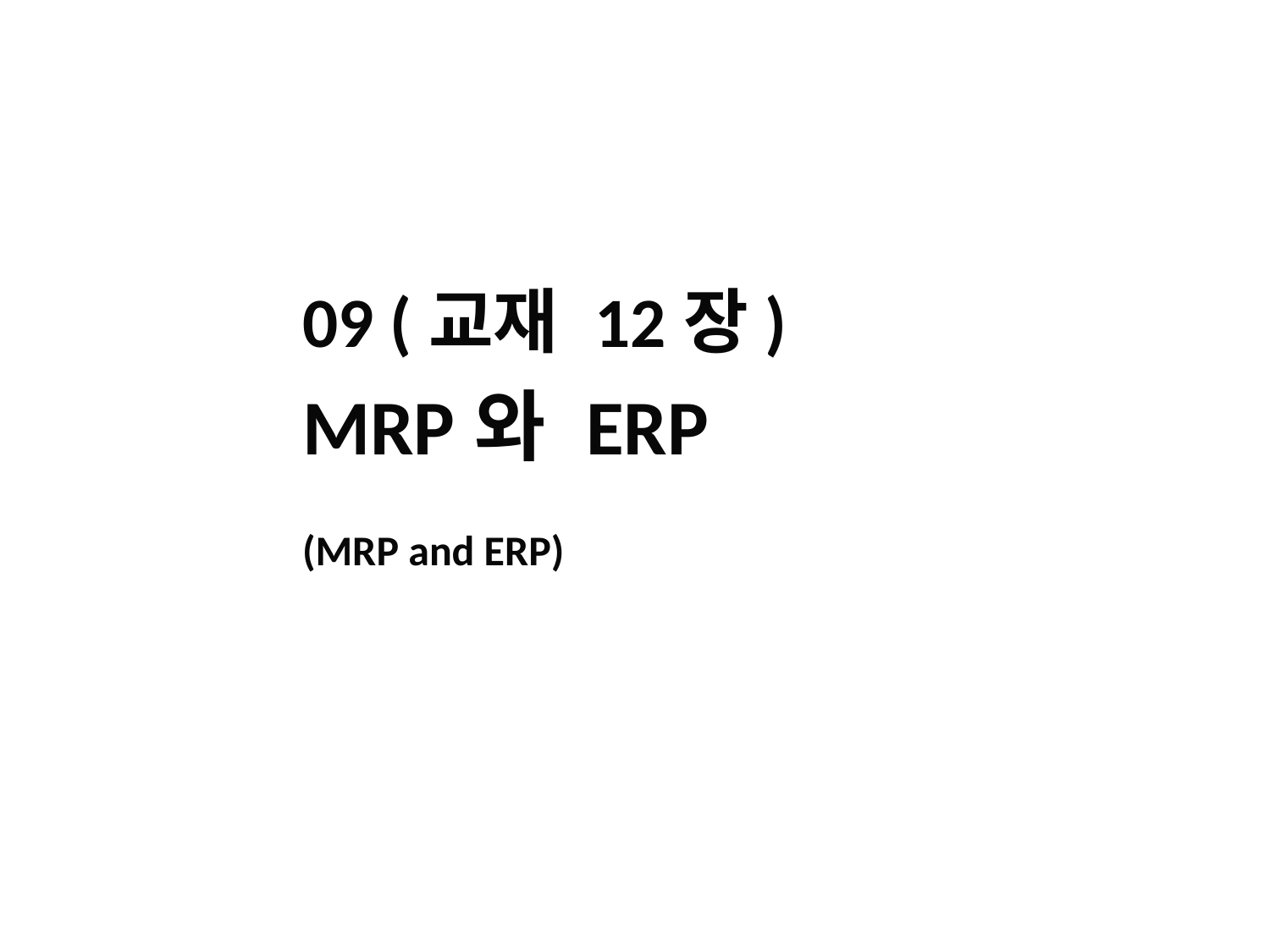

09 (교재 12장)
MRP와 ERP
(MRP and ERP)